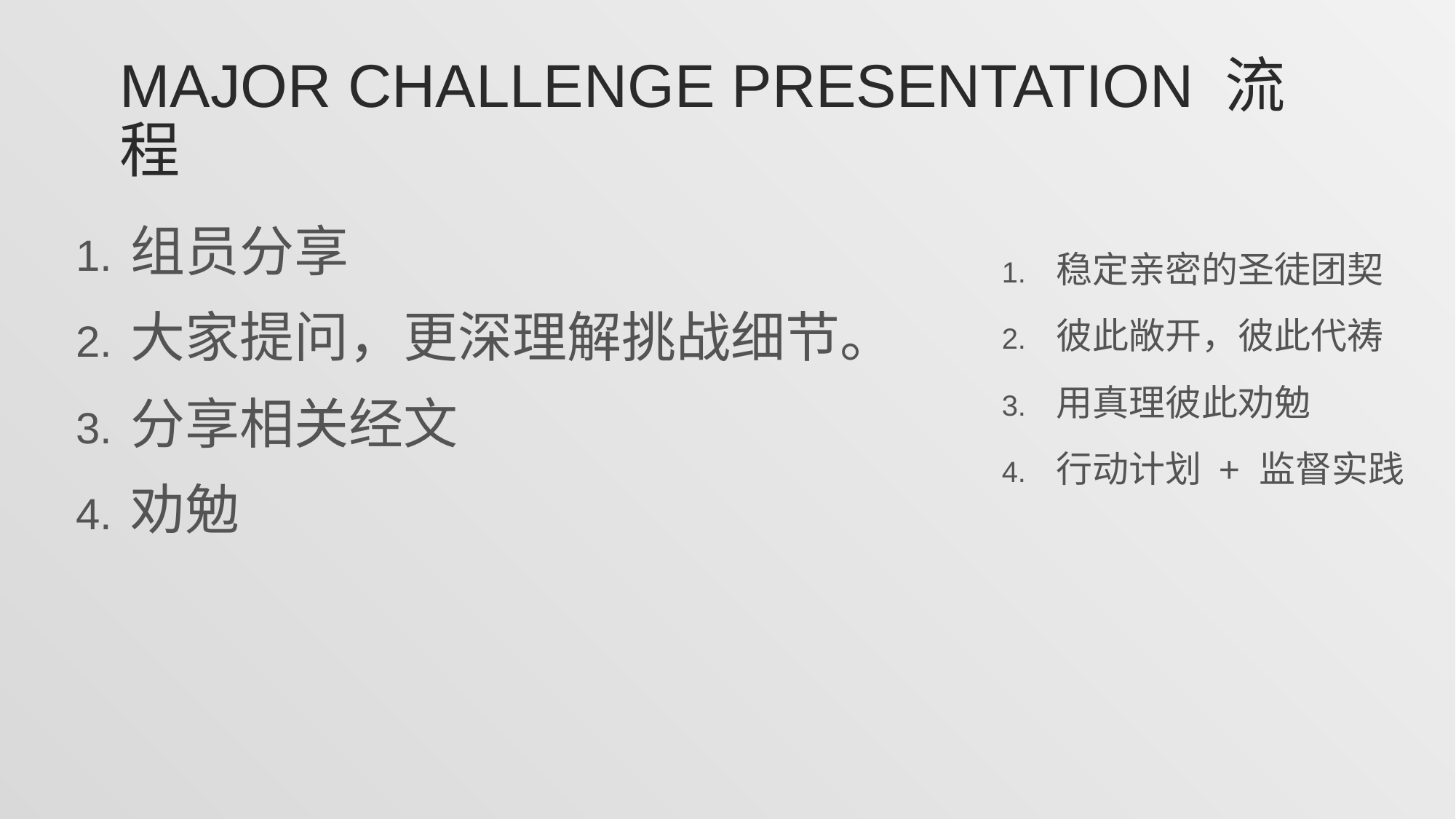

# Major challenge presentation 流程
组员分享
大家提问，更深理解挑战细节。
分享相关经文
劝勉

稳定亲密的圣徒团契
彼此敞开，彼此代祷
用真理彼此劝勉
行动计划 + 监督实践